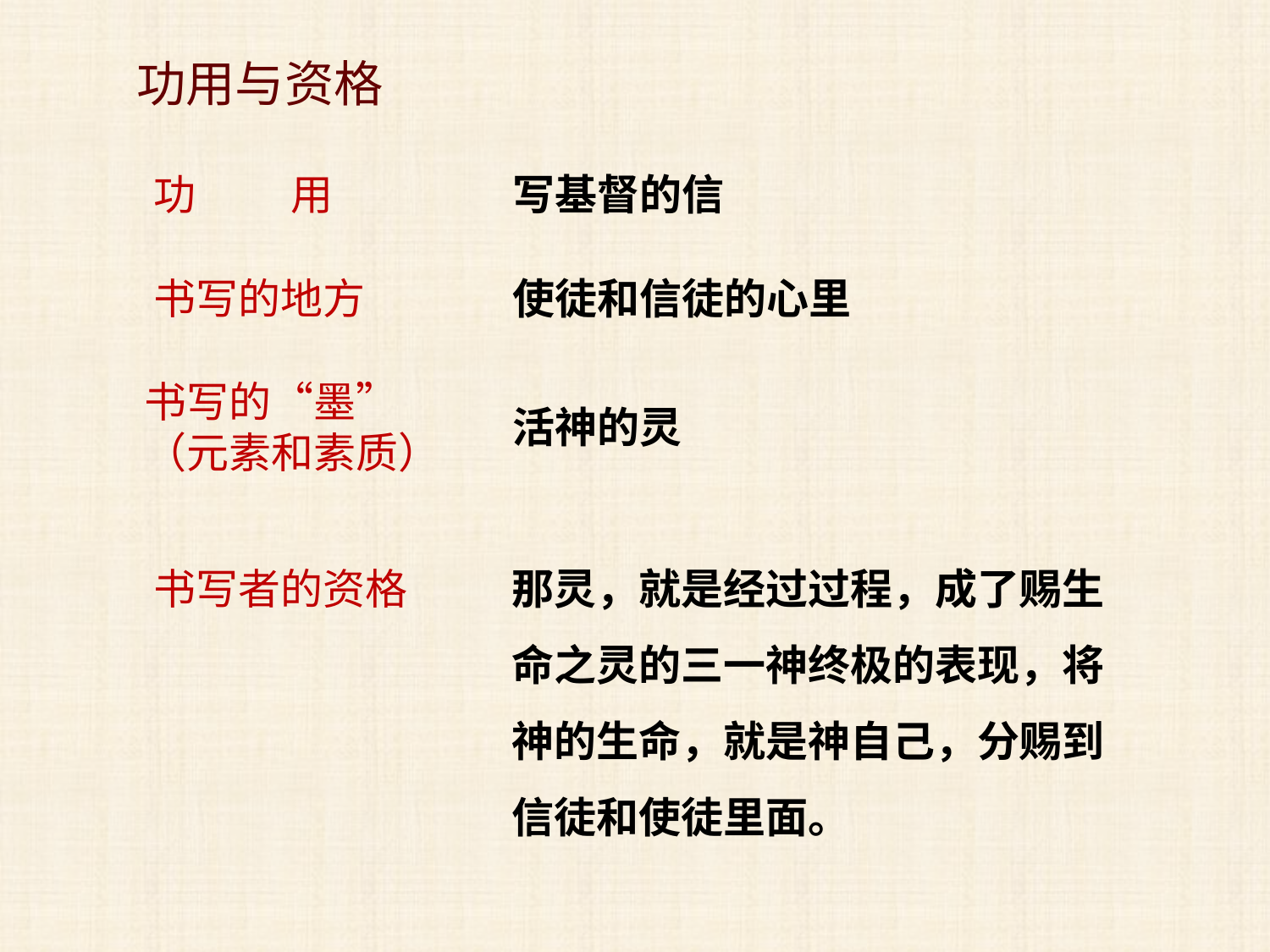

功用与资格
功          用
写基督的信
书写的地方
使徒和信徒的心里
书写的“墨”
（元素和素质）
活神的灵
那灵，就是经过过程，成了赐生命之灵的三一神终极的表现，将神的生命，就是神自己，分赐到信徒和使徒里面。
书写者的资格